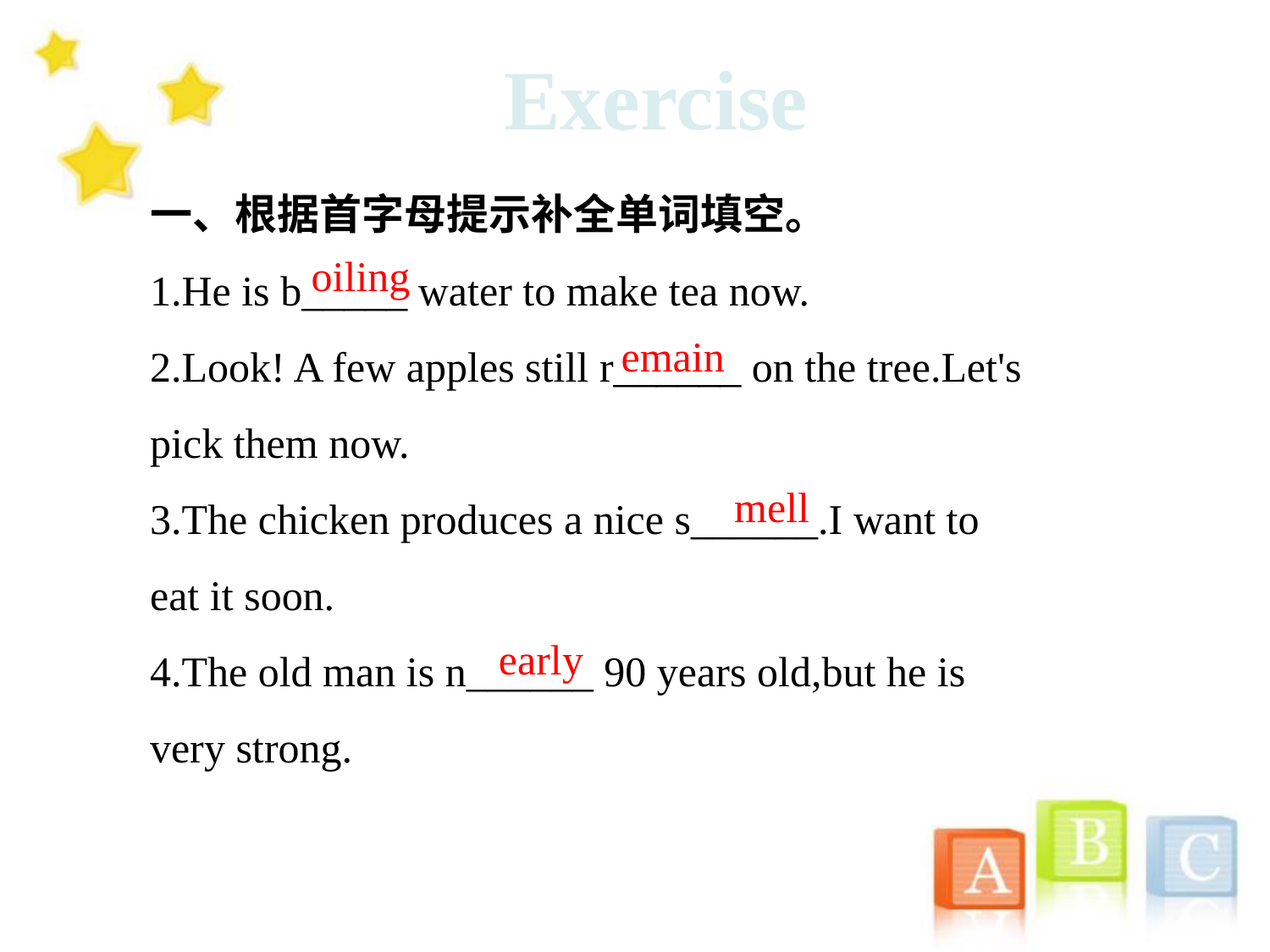

Exercise
一、根据首字母提示补全单词填空。
1.He is b_____ water to make tea now.
2.Look! A few apples still r______ on the tree.Let's pick them now.
3.The chicken produces a nice s______.I want to eat it soon.
4.The old man is n______ 90 years old,but he is very strong.
oiling
emain
mell
early